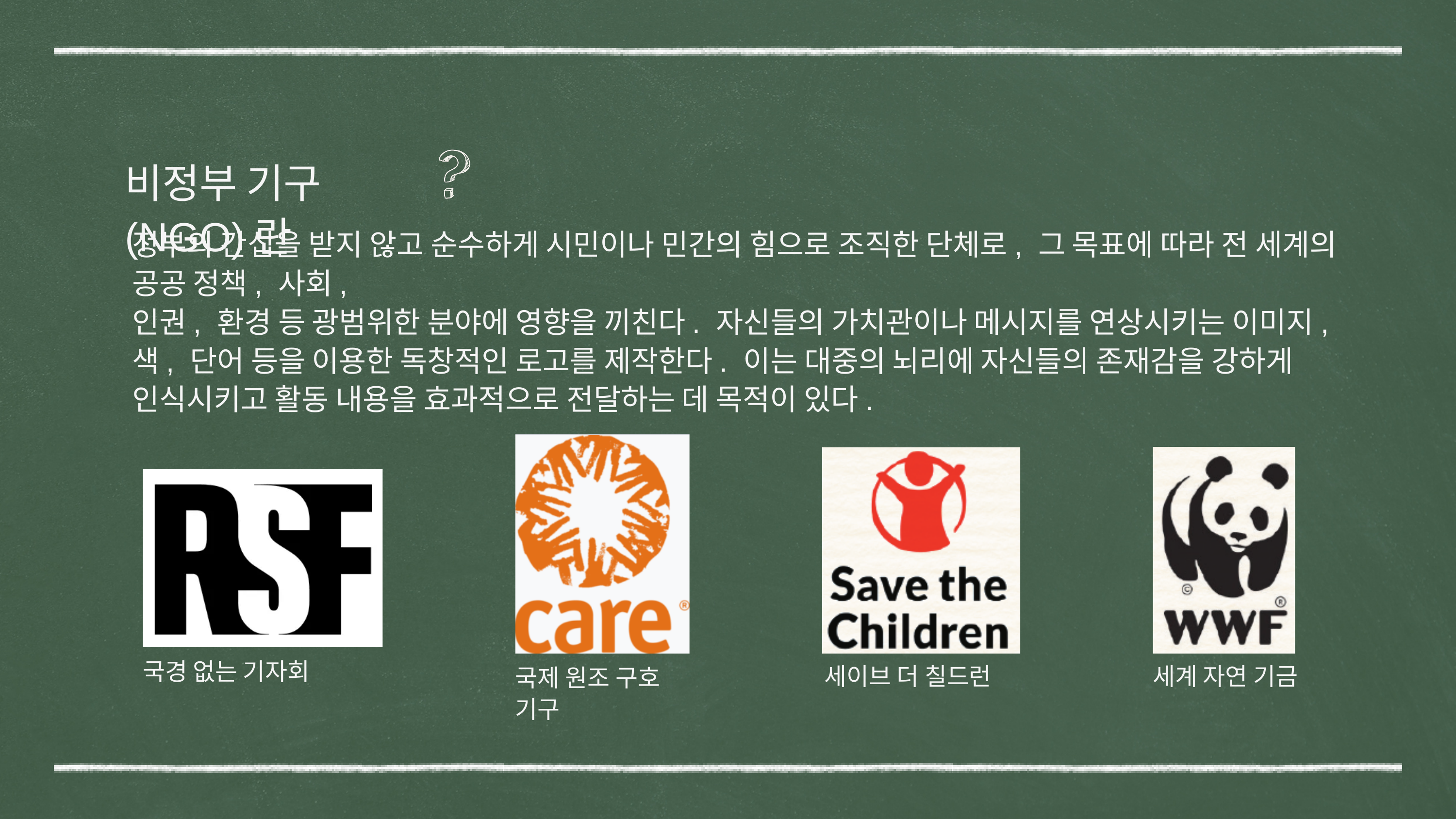

비정부 기구(NGO)란
정부의 간섭을 받지 않고 순수하게 시민이나 민간의 힘으로 조직한 단체로, 그 목표에 따라 전 세계의 공공 정책, 사회,
인권, 환경 등 광범위한 분야에 영향을 끼친다. 자신들의 가치관이나 메시지를 연상시키는 이미지, 색, 단어 등을 이용한 독창적인 로고를 제작한다. 이는 대중의 뇌리에 자신들의 존재감을 강하게 인식시키고 활동 내용을 효과적으로 전달하는 데 목적이 있다.

국경 없는 기자회
세이브 더 칠드런
세계 자연 기금
국제 원조 구호 기구